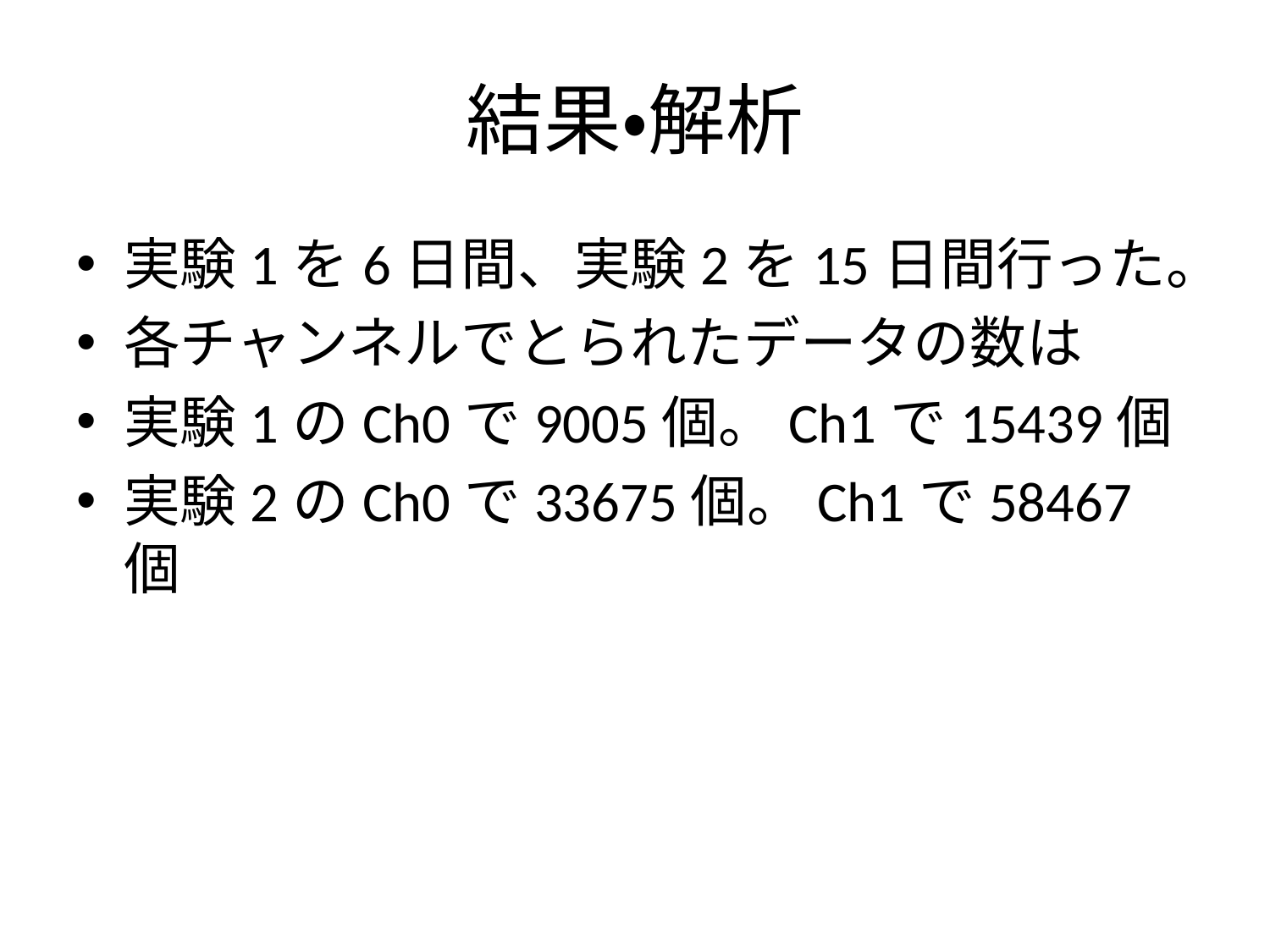

# 結果・解析
実験1を6日間、実験2を15日間行った。
各チャンネルでとられたデータの数は
実験1のCh0で9005個。Ch1で15439個
実験2のCh0で33675個。Ch1で58467個